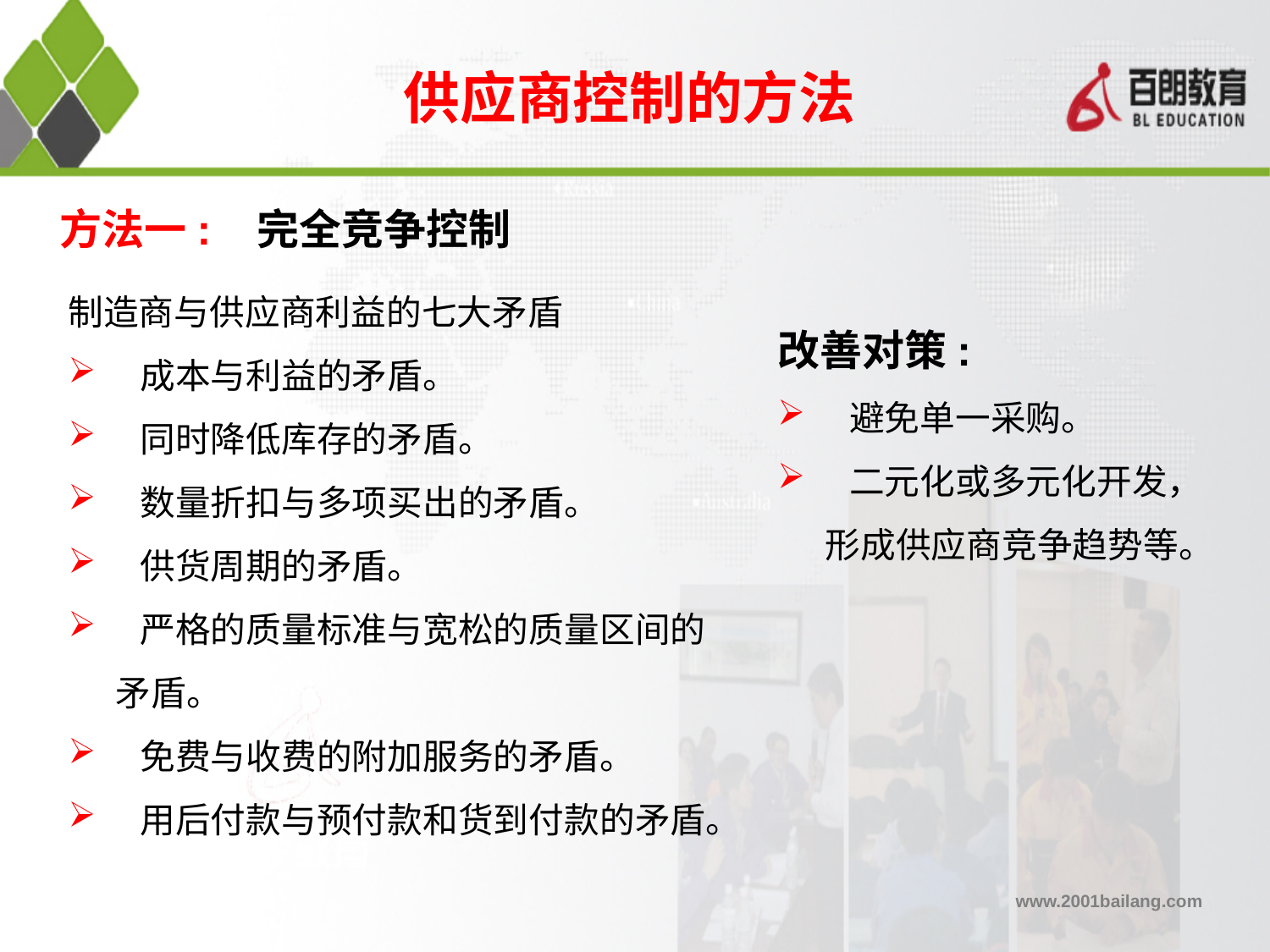

供应商控制的方法
方法一:   完全竞争控制
制造商与供应商利益的七大矛盾
  成本与利益的矛盾。
  同时降低库存的矛盾。
  数量折扣与多项买出的矛盾。
  供货周期的矛盾。
  严格的质量标准与宽松的质量区间的矛盾。
  免费与收费的附加服务的矛盾。
  用后付款与预付款和货到付款的矛盾。
改善对策:
  避免单一采购。
  二元化或多元化开发，形成供应商竞争趋势等。